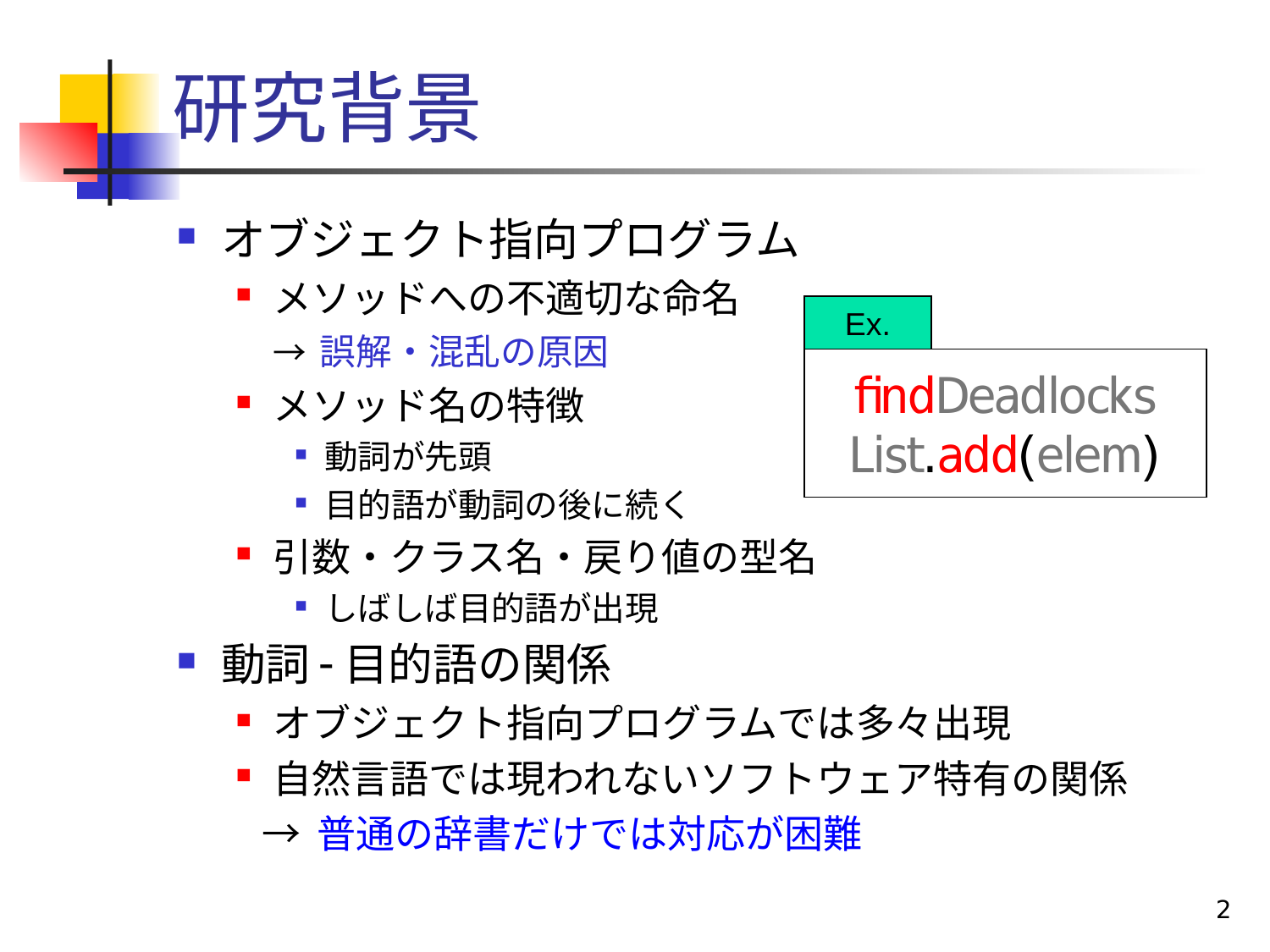

# 研究背景
オブジェクト指向プログラム
メソッドへの不適切な命名
  	→ 誤解・混乱の原因
メソッド名の特徴
動詞が先頭
目的語が動詞の後に続く
引数・クラス名・戻り値の型名
しばしば目的語が出現
動詞-目的語の関係
オブジェクト指向プログラムでは多々出現
自然言語では現われないソフトウェア特有の関係
   → 普通の辞書だけでは対応が困難
Ex.
findDeadlocks
List.add(elem)
2